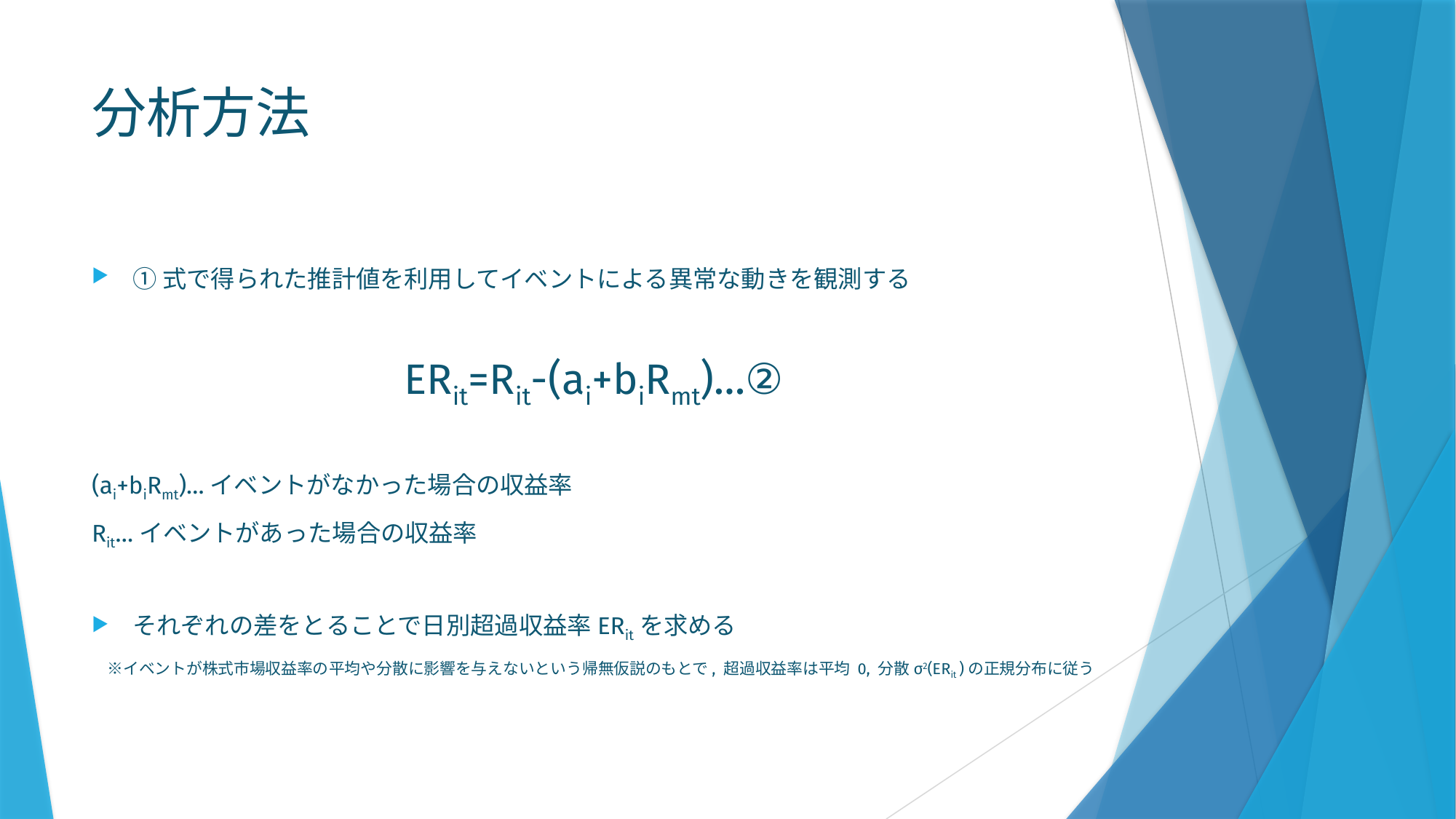

# 分析方法
①式で得られた推計値を利用してイベントによる異常な動きを観測する

ERit=Rit-(ai+biRmt)…②

(ai+biRmt)…イベントがなかった場合の収益率
Rit…イベントがあった場合の収益率

それぞれの差をとることで日別超過収益率ERitを求める
　※イベントが株式市場収益率の平均や分散に影響を与えないという帰無仮説のもとで, 超過収益率は平均 0, 分散σ2(ERit )の正規分布に従う